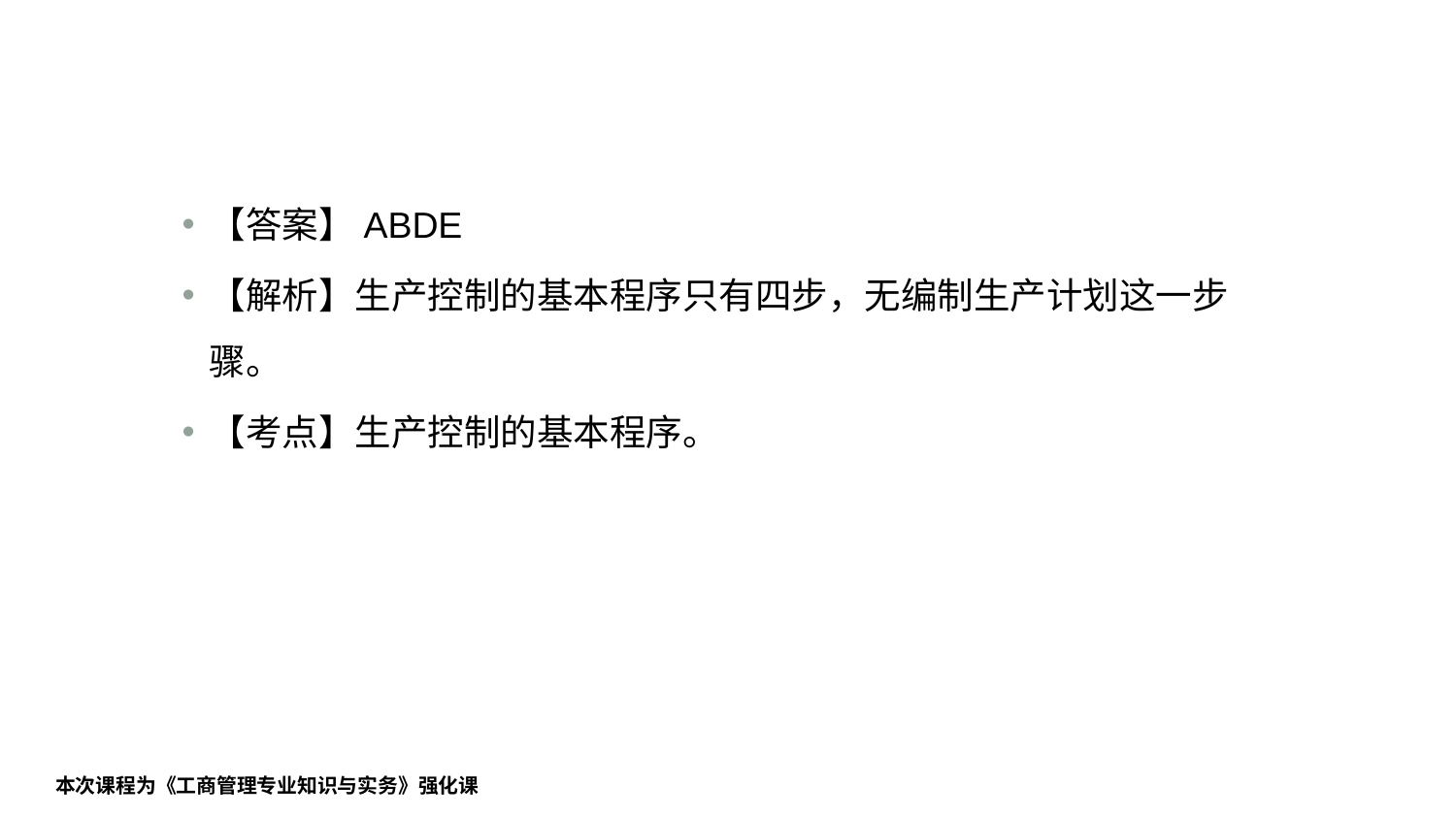

#
【答案】ABDE
【解析】生产控制的基本程序只有四步，无编制生产计划这一步骤。
【考点】生产控制的基本程序。